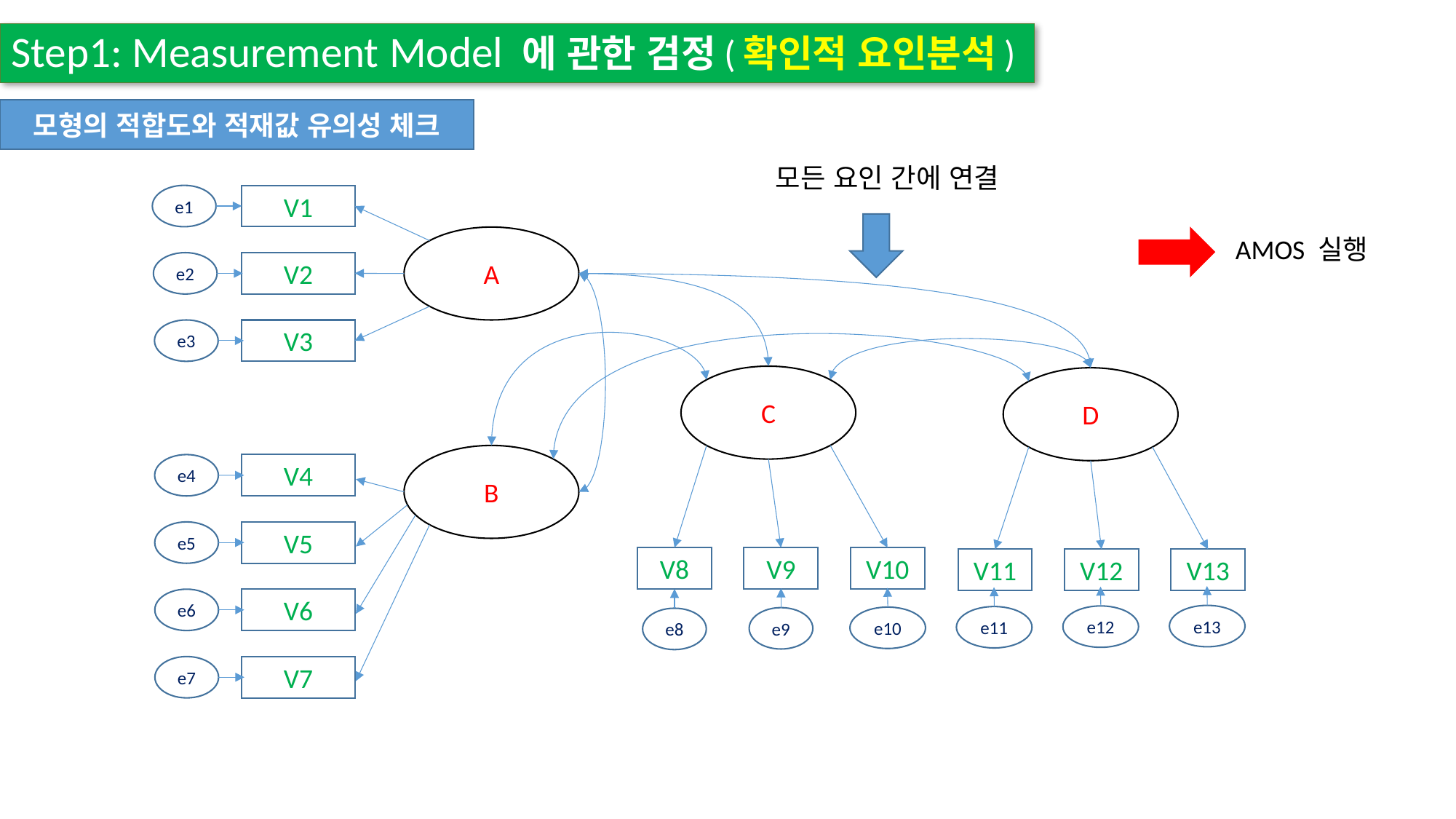

# Step1: Measurement Model 에 관한 검정(확인적 요인분석)
모형의 적합도와 적재값 유의성 체크
모든 요인 간에 연결
e1
V1

AMOS 실행
A
e2
V2
e3
V3
C
D
B
e4
V4
e5
V5
V8
V9
V10
V11
V12
V13
e6
V6
e13
e12
e11
e10
e9
e8
e7
V7